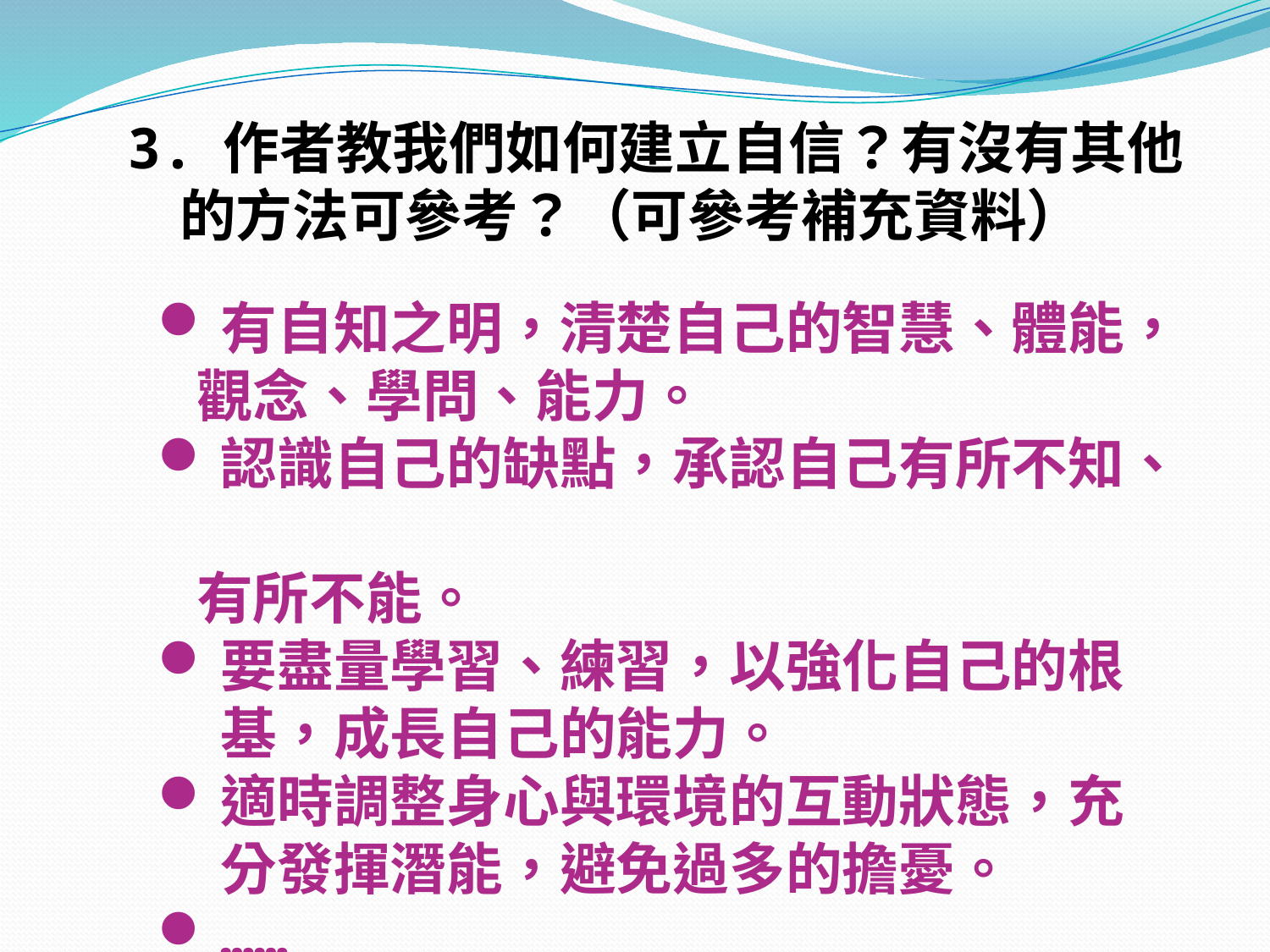

3. 作者教我們如何建立自信？有沒有其他
   的方法可參考？（可參考補充資料）
有自知之明，清楚自己的智慧、體能，
  觀念、學問、能力。
認識自己的缺點，承認自己有所不知、
  有所不能。
要盡量學習、練習，以強化自己的根基，成長自己的能力。
適時調整身心與環境的互動狀態，充分發揮潛能，避免過多的擔憂。
……